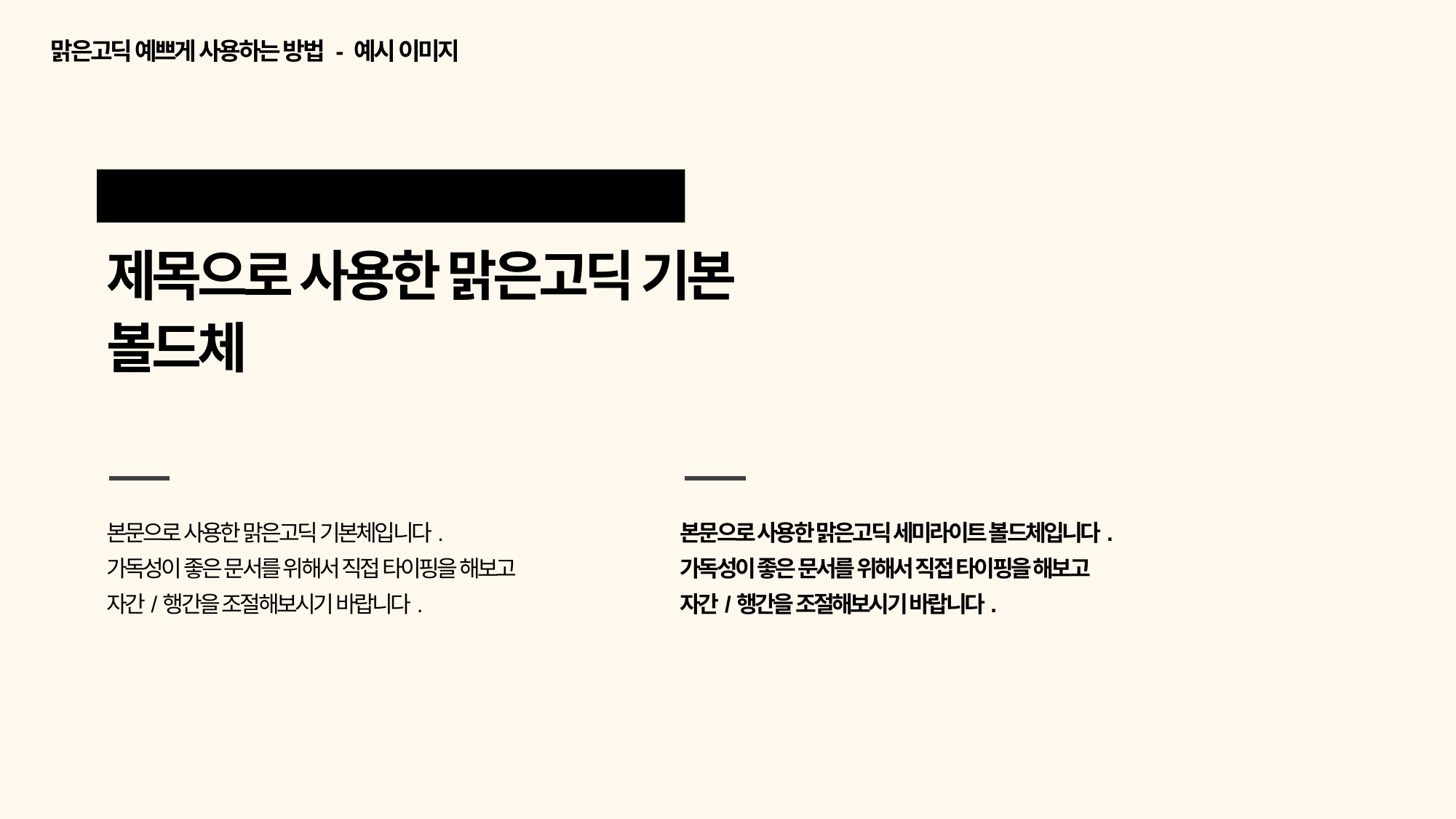

맑은고딕 예쁘게 사용하는 방법 - 예시 이미지
부제목으로 사용한 맑은고딕 세미라이트 볼드체
제목으로 사용한 맑은고딕 기본 볼드체
본문으로 사용한 맑은고딕 기본체입니다.
가독성이 좋은 문서를 위해서 직접 타이핑을 해보고
자간/행간을 조절해보시기 바랍니다.
본문으로 사용한 맑은고딕 세미라이트 볼드체입니다.
가독성이 좋은 문서를 위해서 직접 타이핑을 해보고
자간/행간을 조절해보시기 바랍니다.